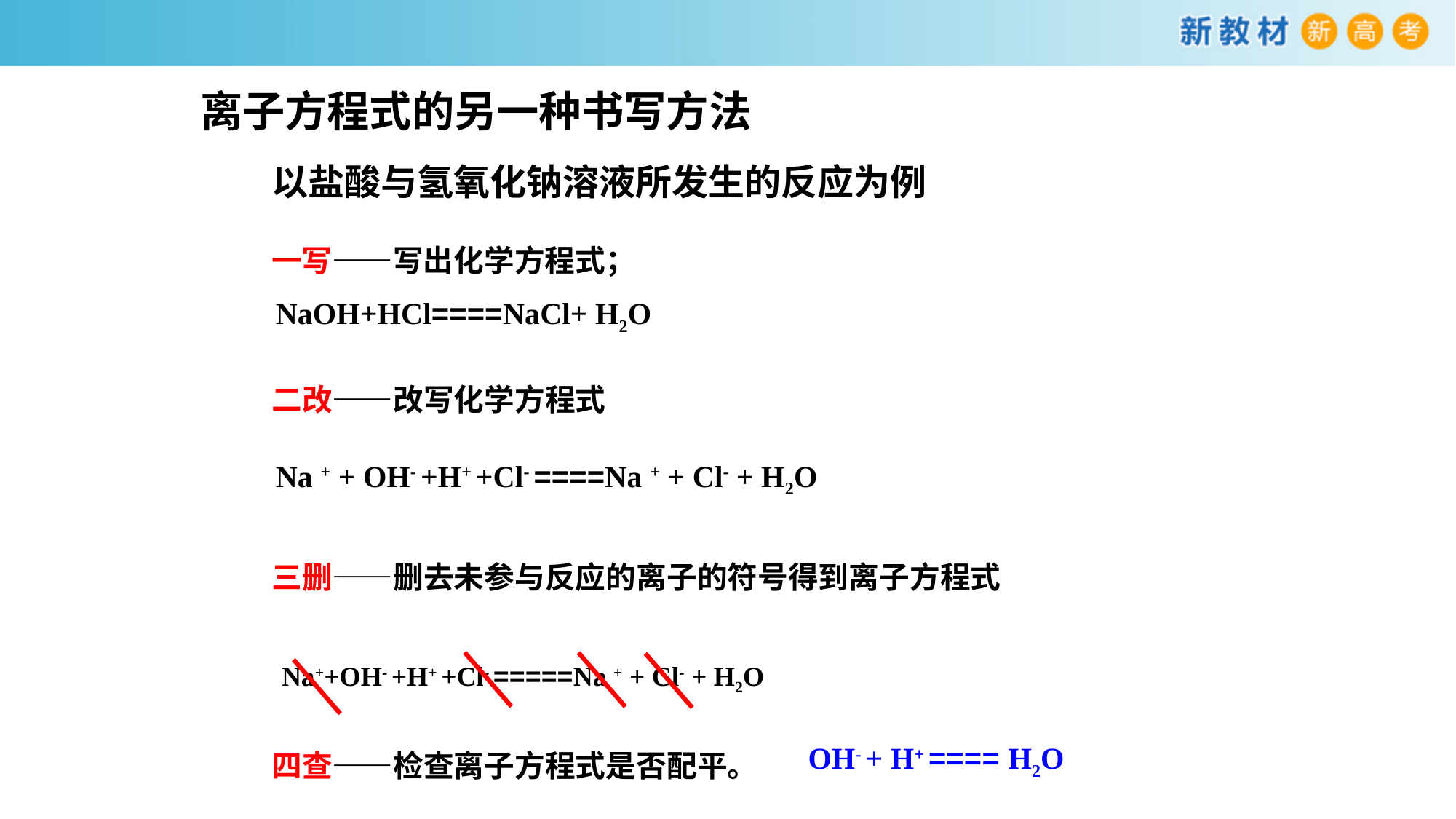

离子方程式的另一种书写方法
以盐酸与氢氧化钠溶液所发生的反应为例
一写——写出化学方程式；
NaOH+HCl====NaCl+ H2O
二改——改写化学方程式
Na + + OH- +H+ +Cl- ====Na + + Cl- + H2O
三删——删去未参与反应的离子的符号得到离子方程式

Na++OH- +H+ +Cl- =====Na + + Cl- + H2O
四查——检查离子方程式是否配平。
OH- + H+ ==== H2O